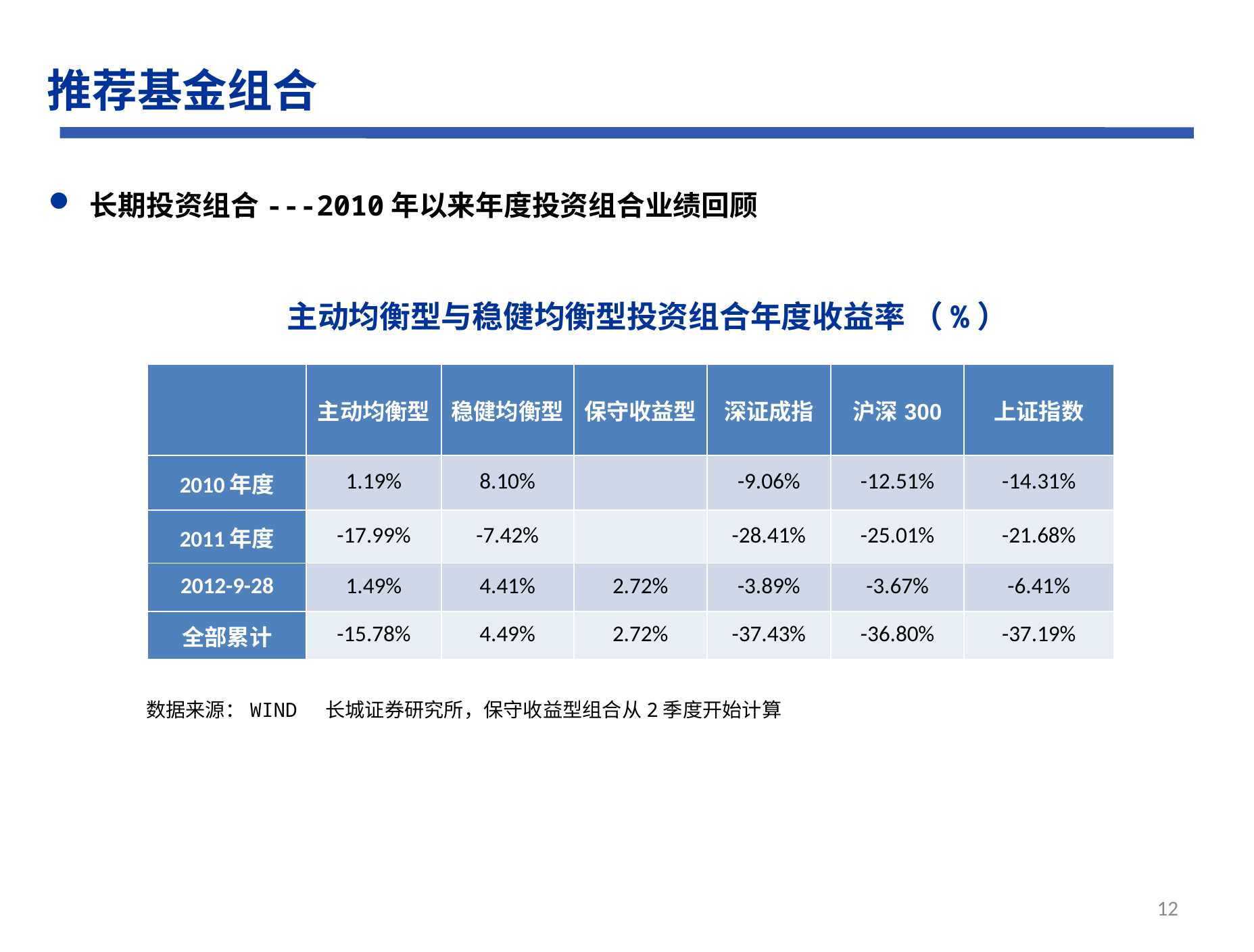

# 推荐基金组合
 长期投资组合---2010年以来年度投资组合业绩回顾
主动均衡型与稳健均衡型投资组合年度收益率 （%）
|  | 主动均衡型 | 稳健均衡型 | 保守收益型 | 深证成指 | 沪深300 | 上证指数 |
| --- | --- | --- | --- | --- | --- | --- |
| 2010年度 | 1.19% | 8.10% |  | -9.06% | -12.51% | -14.31% |
| 2011年度 | -17.99% | -7.42% |  | -28.41% | -25.01% | -21.68% |
| 2012-9-28 | 1.49% | 4.41% | 2.72% | -3.89% | -3.67% | -6.41% |
| 全部累计 | -15.78% | 4.49% | 2.72% | -37.43% | -36.80% | -37.19% |
数据来源：WIND  长城证券研究所，保守收益型组合从2季度开始计算
12